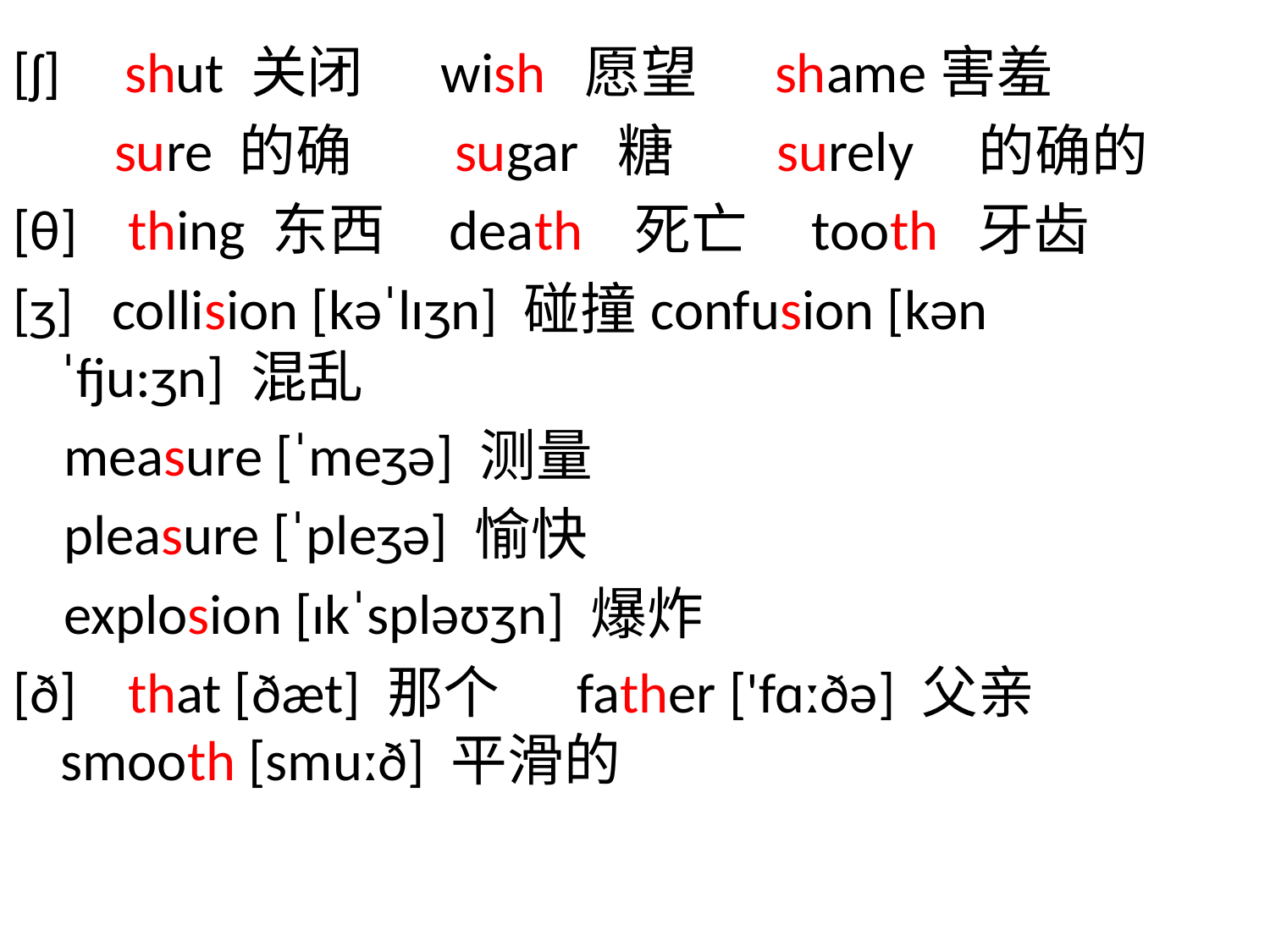

[ʃ]     shut 关闭     wish  愿望     shame害羞
        sure 的确       sugar  糖       surely    的确的
[θ]    thing 东西    death   死亡    tooth  牙齿
[ʒ]   collision [kəˈlɪʒn] 碰撞confusion [kənˈfju:ʒn] 混乱
    measure [ˈmeʒə] 测量
    pleasure [ˈpleʒə] 愉快
    explosion [ɪkˈspləʊʒn] 爆炸
[ð]    that [ðæt] 那个     father ['fɑːðə] 父亲smooth [smuːð] 平滑的